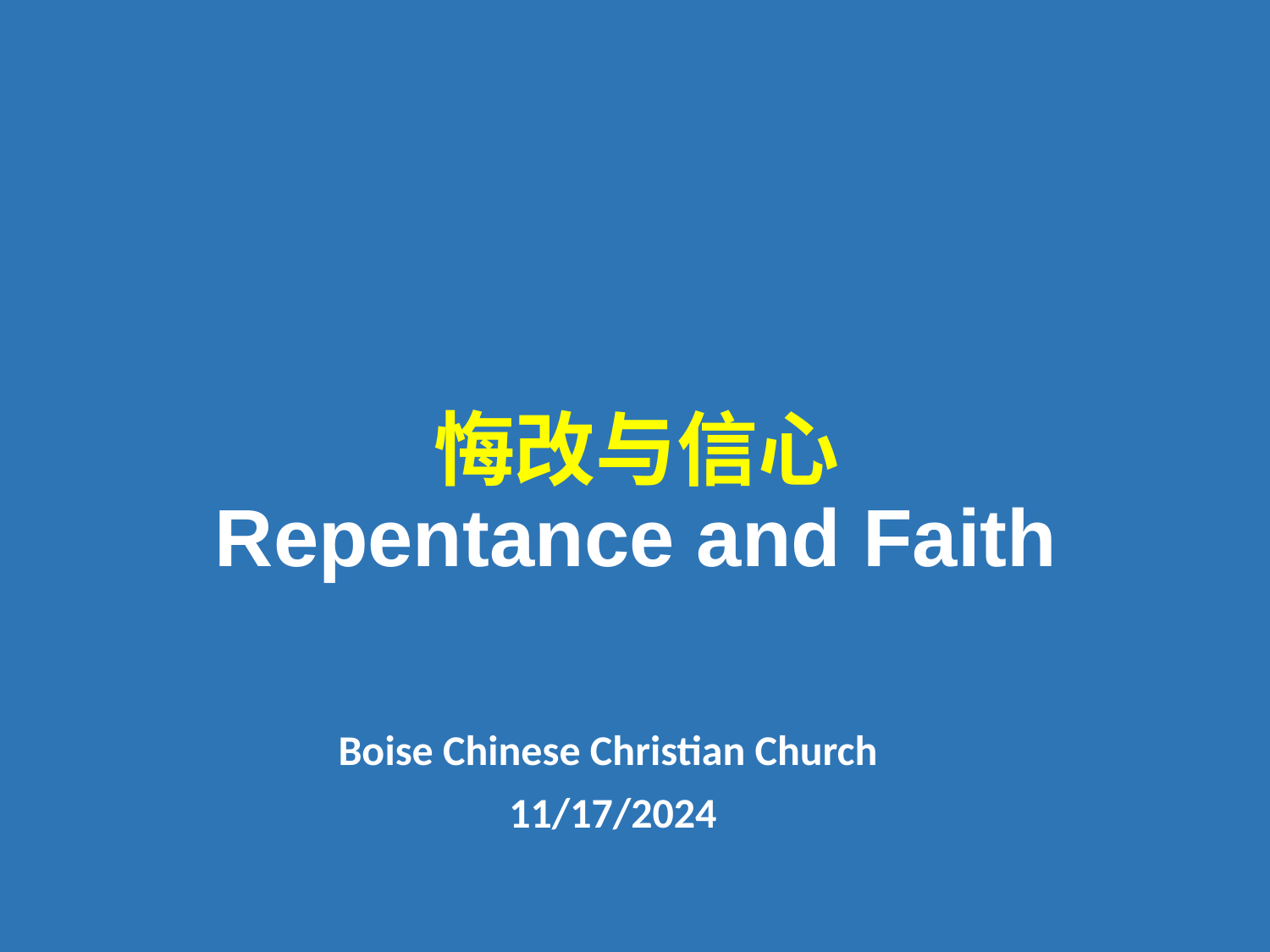

# 悔改与信心 Repentance and Faith
Boise Chinese Christian Church
11/17/2024